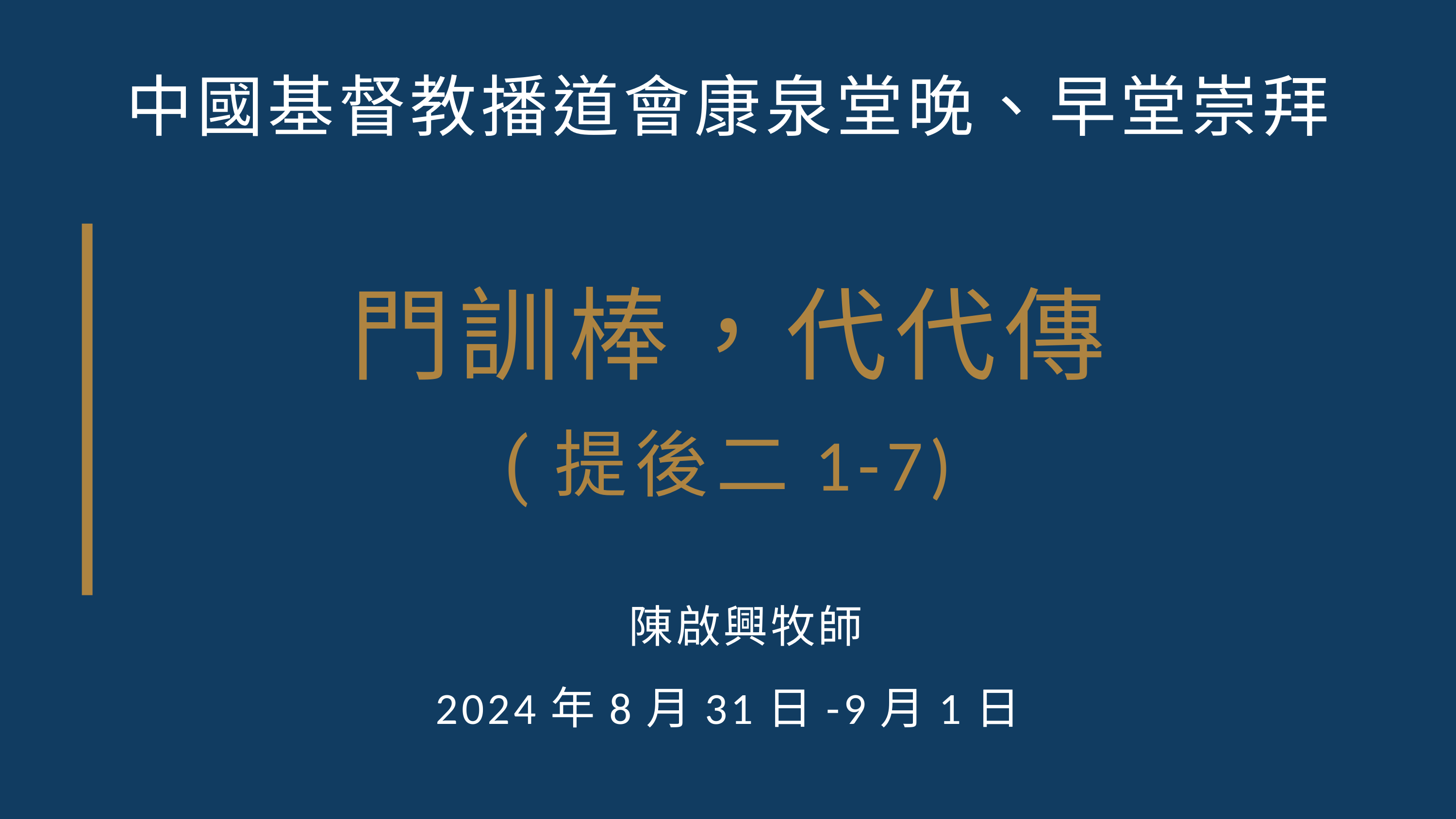

中國基督教播道會康泉堂晚、早堂崇拜

門訓棒，代代傳
(提後二1-7)
 陳啟興牧師

2024年8月31日-9月1日